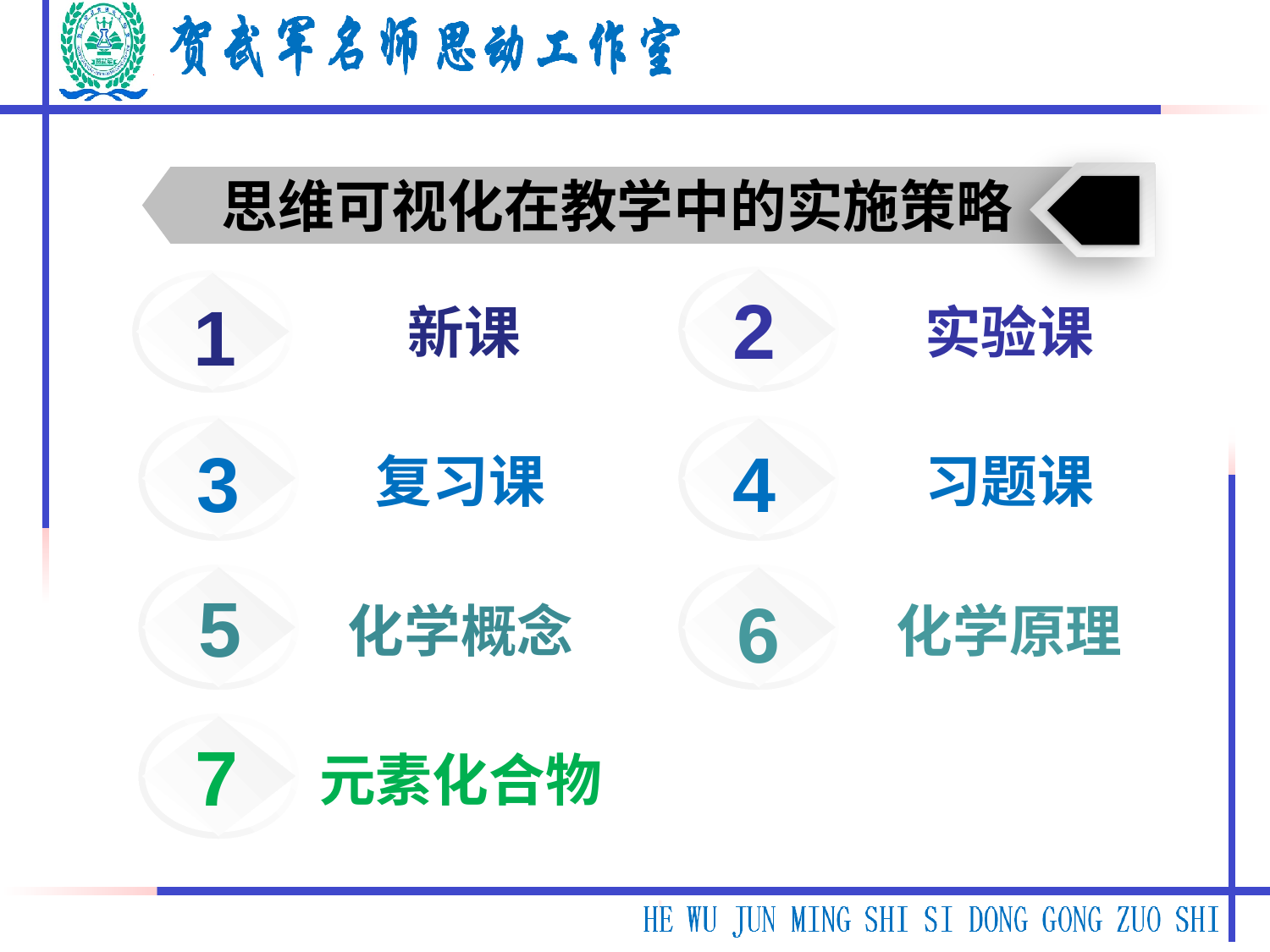

思维可视化在教学中的实施策略

2

1
新课
实验课

3

4
复习课
习题课

6

5
化学概念
化学原理

7
元素化合物